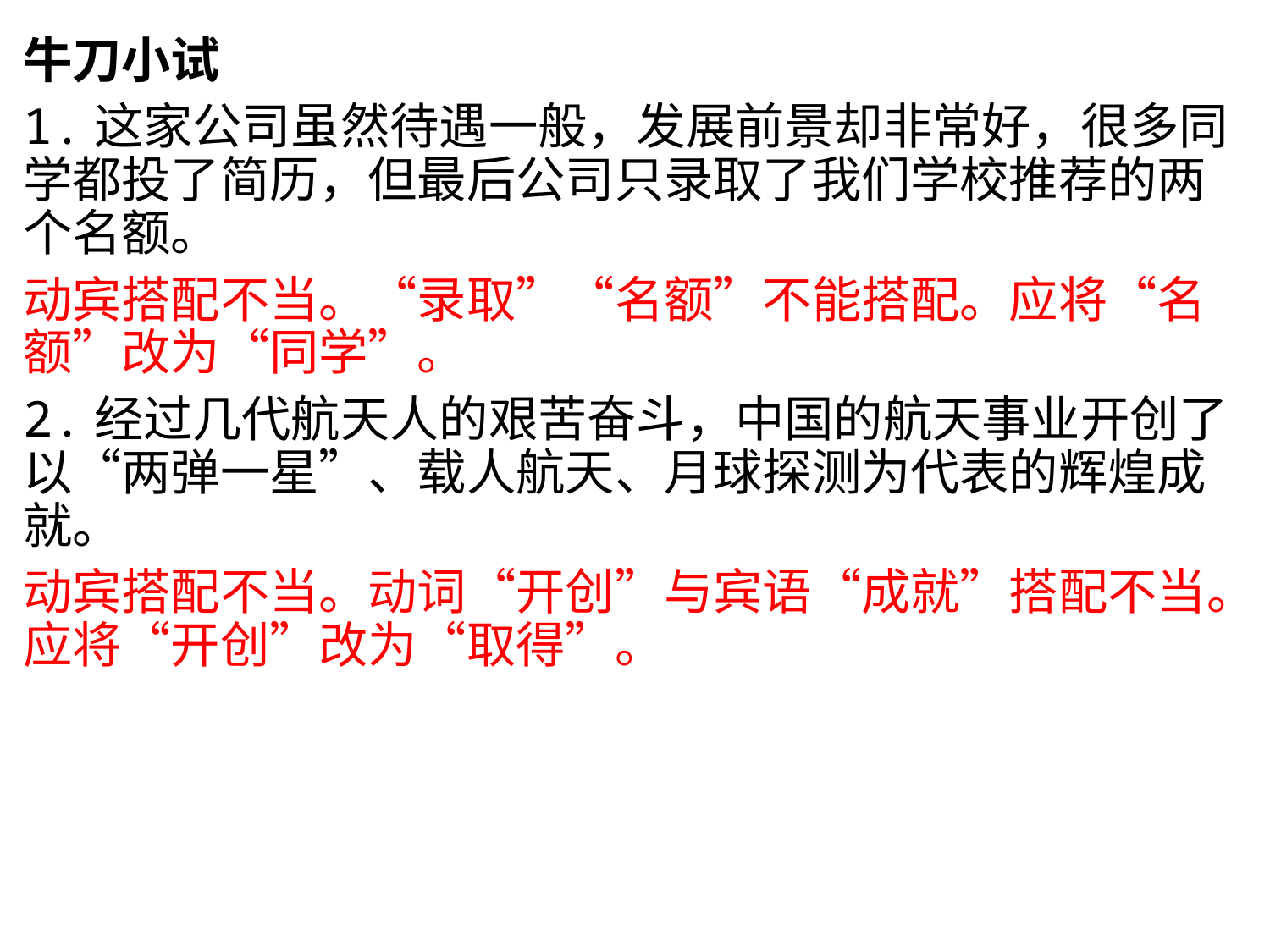

牛刀小试
1.这家公司虽然待遇一般，发展前景却非常好，很多同学都投了简历，但最后公司只录取了我们学校推荐的两个名额。
动宾搭配不当。“录取”“名额”不能搭配。应将“名额”改为“同学”。
2.经过几代航天人的艰苦奋斗，中国的航天事业开创了以“两弹一星”、载人航天、月球探测为代表的辉煌成就。
动宾搭配不当。动词“开创”与宾语“成就”搭配不当。应将“开创”改为“取得”。